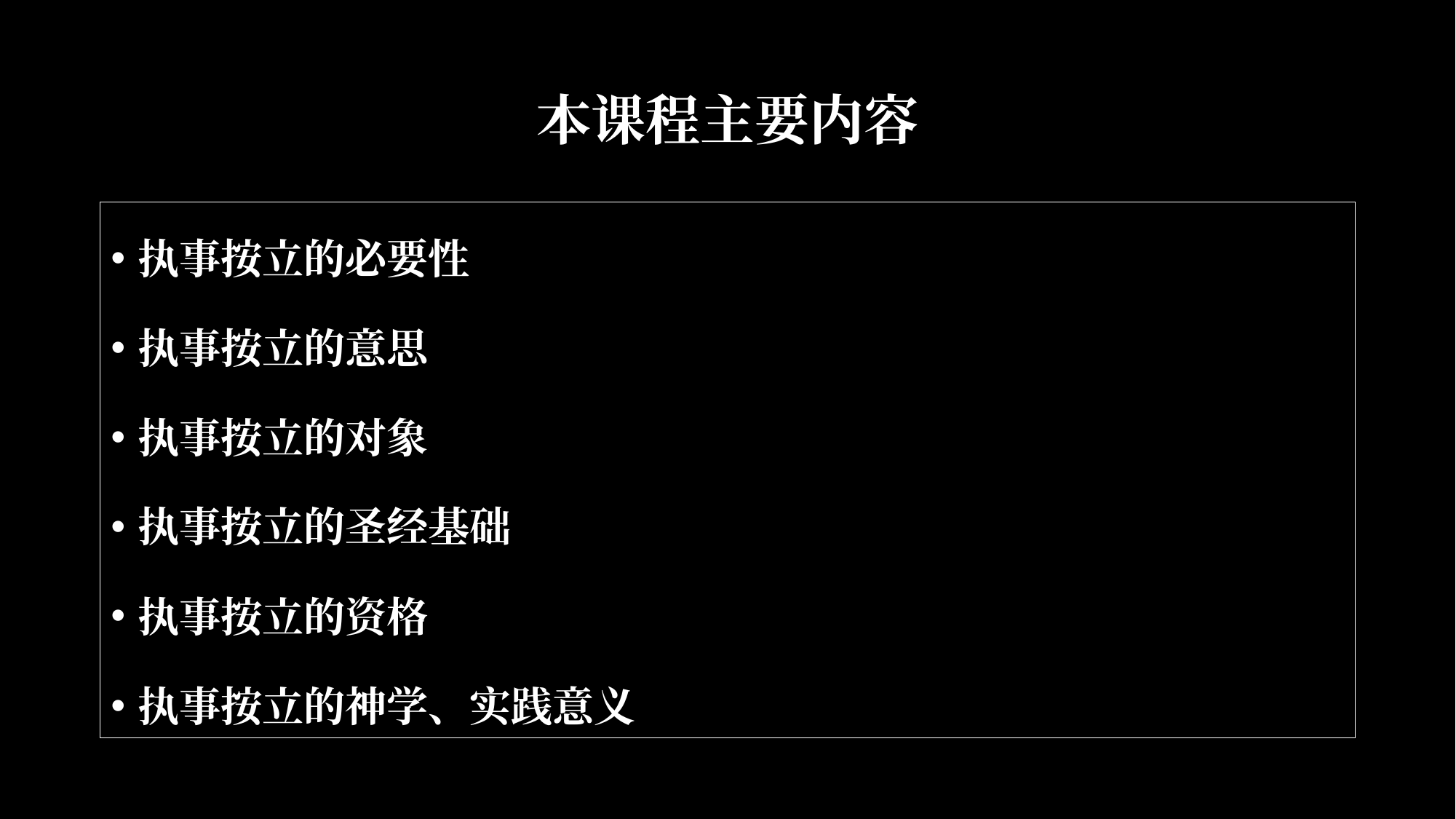

# 本课程主要内容
执事按立的必要性
执事按立的意思
执事按立的对象
执事按立的圣经基础
执事按立的资格
执事按立的神学、实践意义